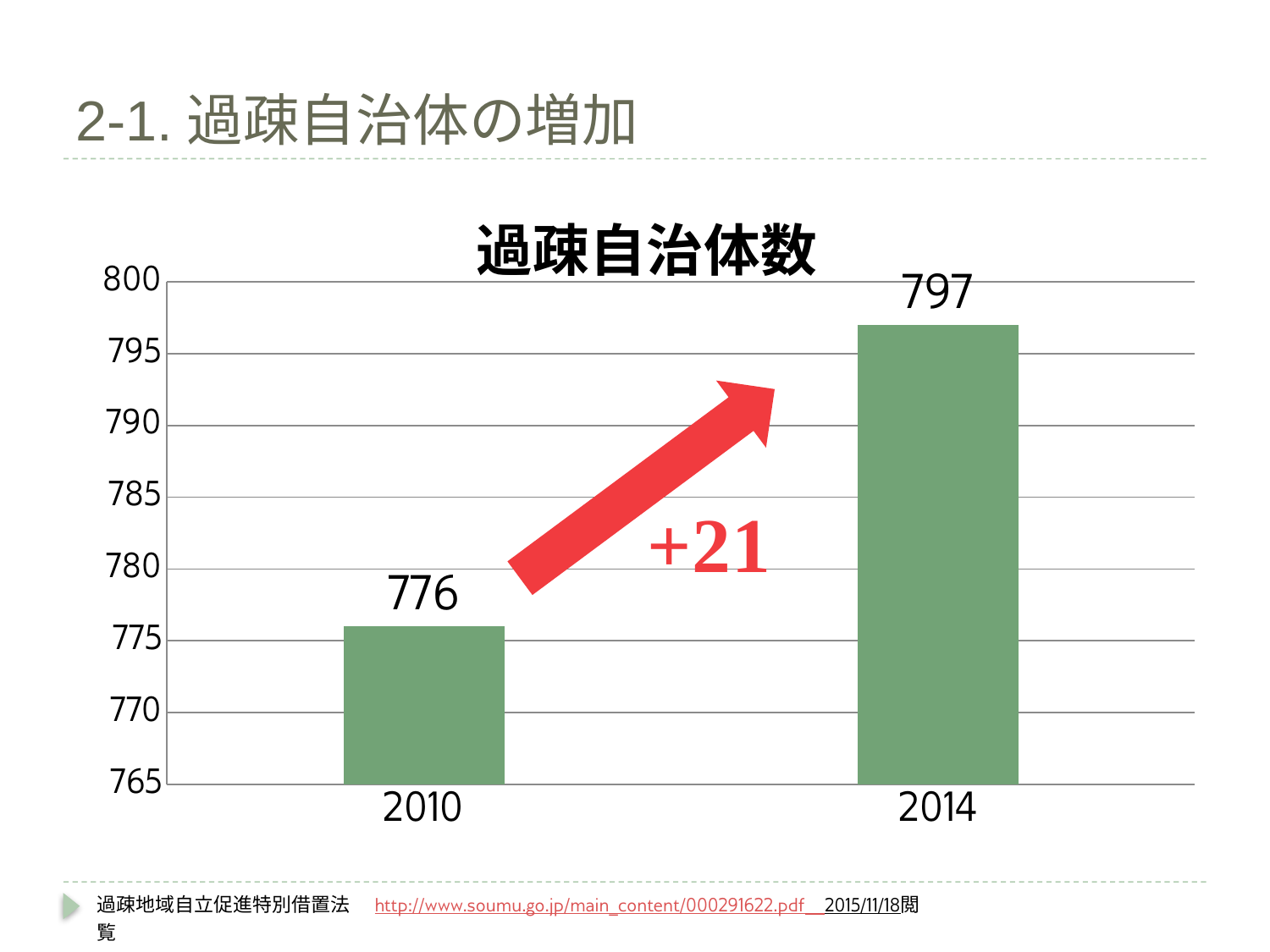

# 2-1.過疎自治体の増加

### Chart: 過疎自治体数

| Category | 過疎自治体数 |
|---|---|
| 2010 | 776.0 |
| 2014 | 797.0 |
過疎地域自立促進特別借置法　http://www.soumu.go.jp/main_content/000291622.pdf　2015/11/18閲覧